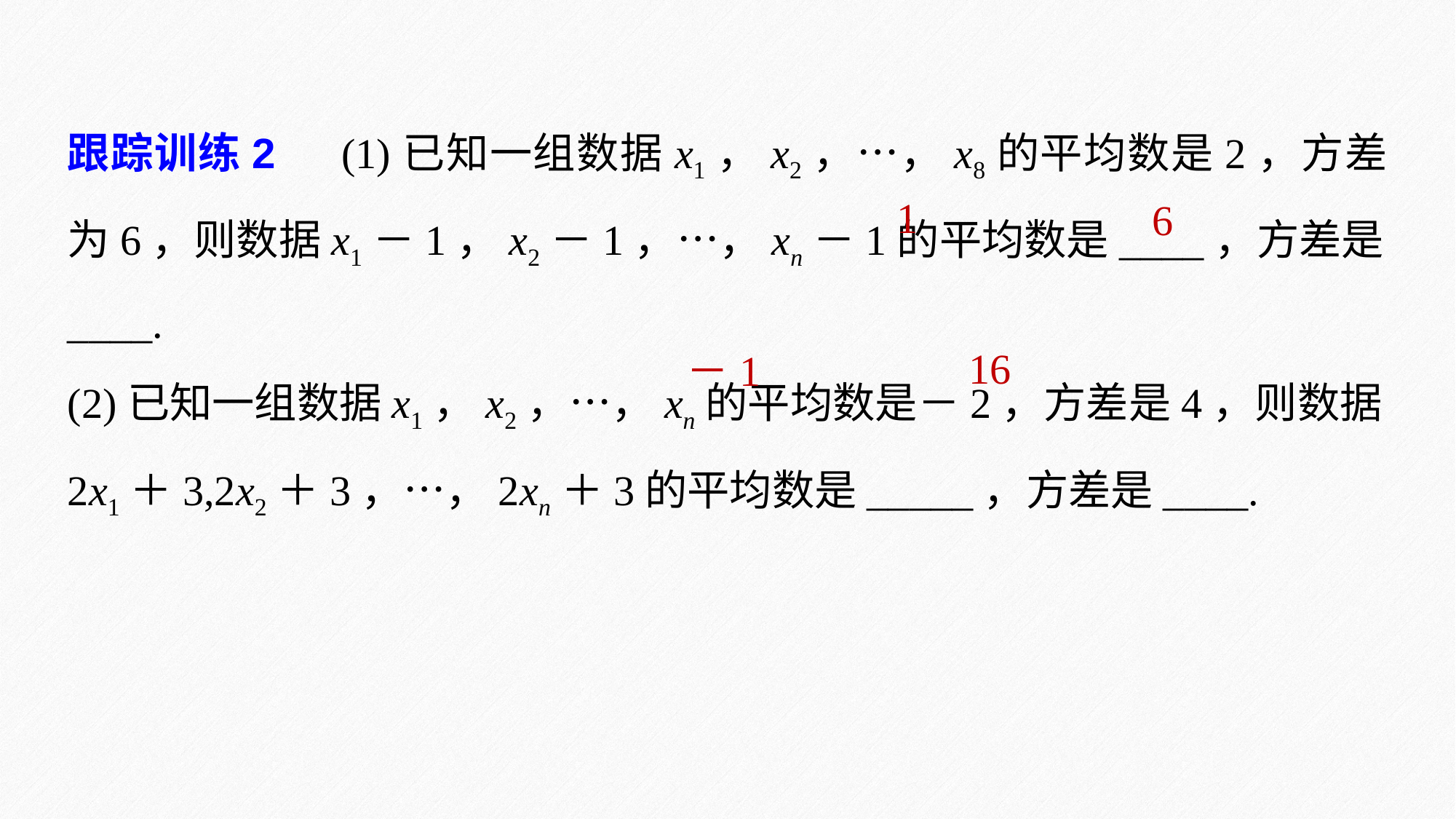

跟踪训练2　(1)已知一组数据x1，x2，…，x8的平均数是2，方差为6，则数据x1－1，x2－1，…，xn－1的平均数是____，方差是____.
(2)已知一组数据x1，x2，…，xn的平均数是－2，方差是4，则数据2x1＋3,2x2＋3，…，2xn＋3的平均数是_____，方差是____.
1
6
16
－1